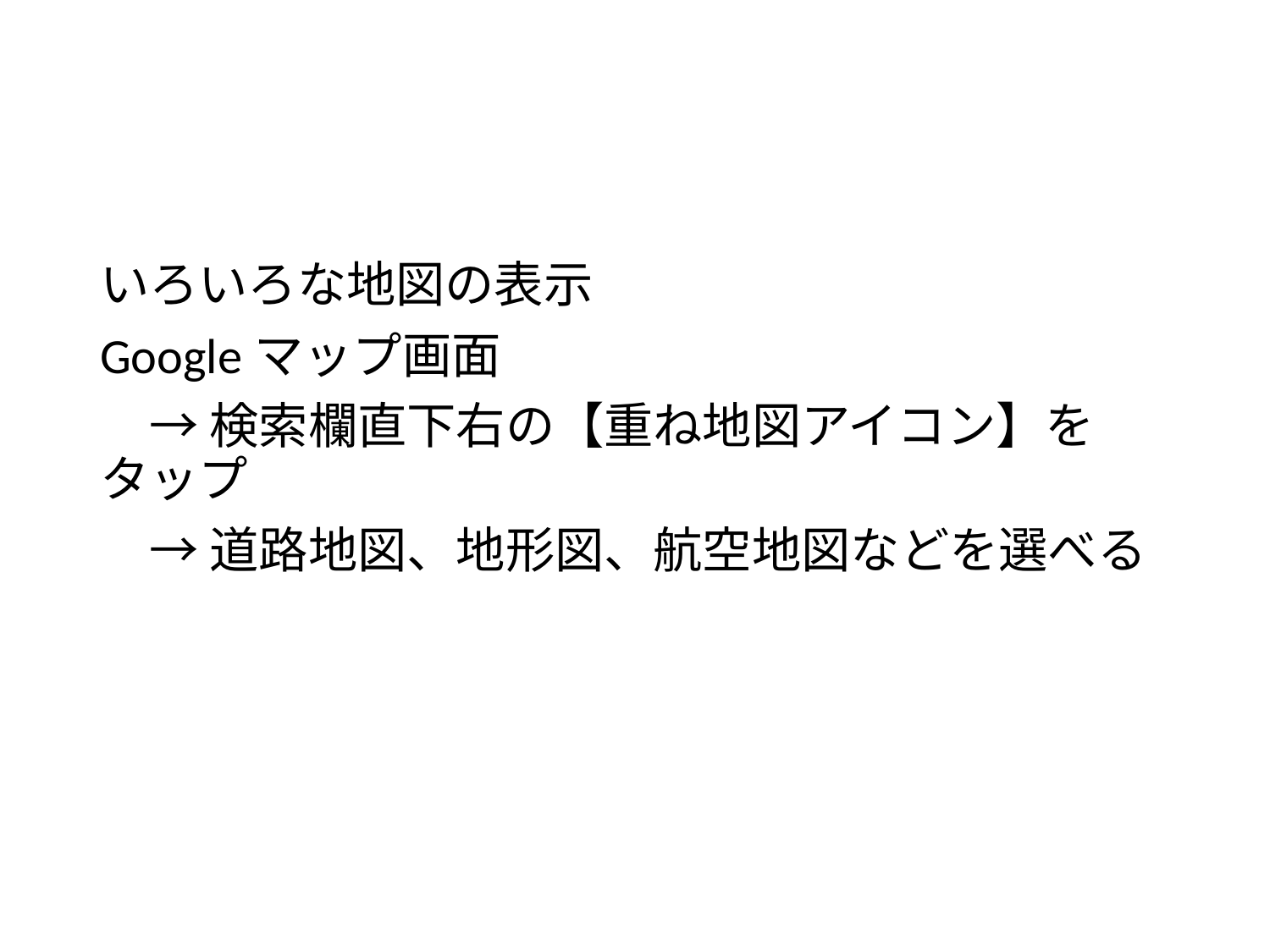

#
いろいろな地図の表示
Googleマップ画面
　→ 検索欄直下右の【重ね地図アイコン】をタップ
　→ 道路地図、地形図、航空地図などを選べる